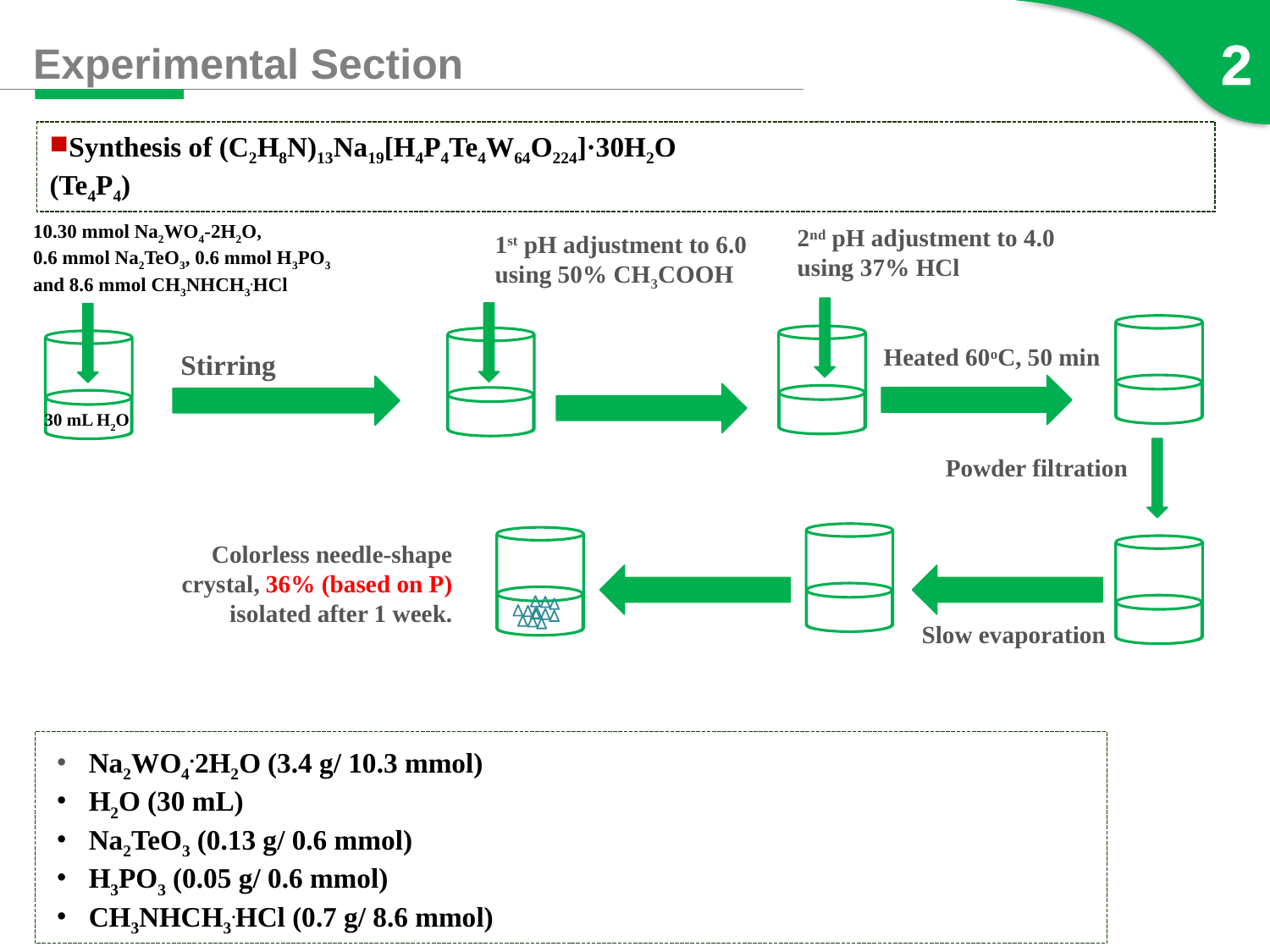

2
Experimental Section

Synthesis of (C2H8N)13Na19[H4P4Te4W64O224]·30H2O 					(Te4P4)
10.30 mmol Na2WO4-2H2O,
0.6 mmol Na2TeO3, 0.6 mmol H3PO3  and 8.6 mmol CH3NHCH3.HCl
2nd pH adjustment to 4.0 using 37% HCl
1st pH adjustment to 6.0 using 50% CH3COOH

Heated 60oC, 50 min
Stirring

30 mL H2O
Powder filtration

Colorless needle-shape crystal, 36% (based on P) isolated after 1 week.

Slow evaporation
・ Na2WO4.2H2O (3.4 g/ 10.3 mmol)
・ H2O (30 mL)
・ Na2TeO3 (0.13 g/ 0.6 mmol)
・ H3PO3 (0.05 g/ 0.6 mmol)
・ CH3NHCH3.HCl (0.7 g/ 8.6 mmol)